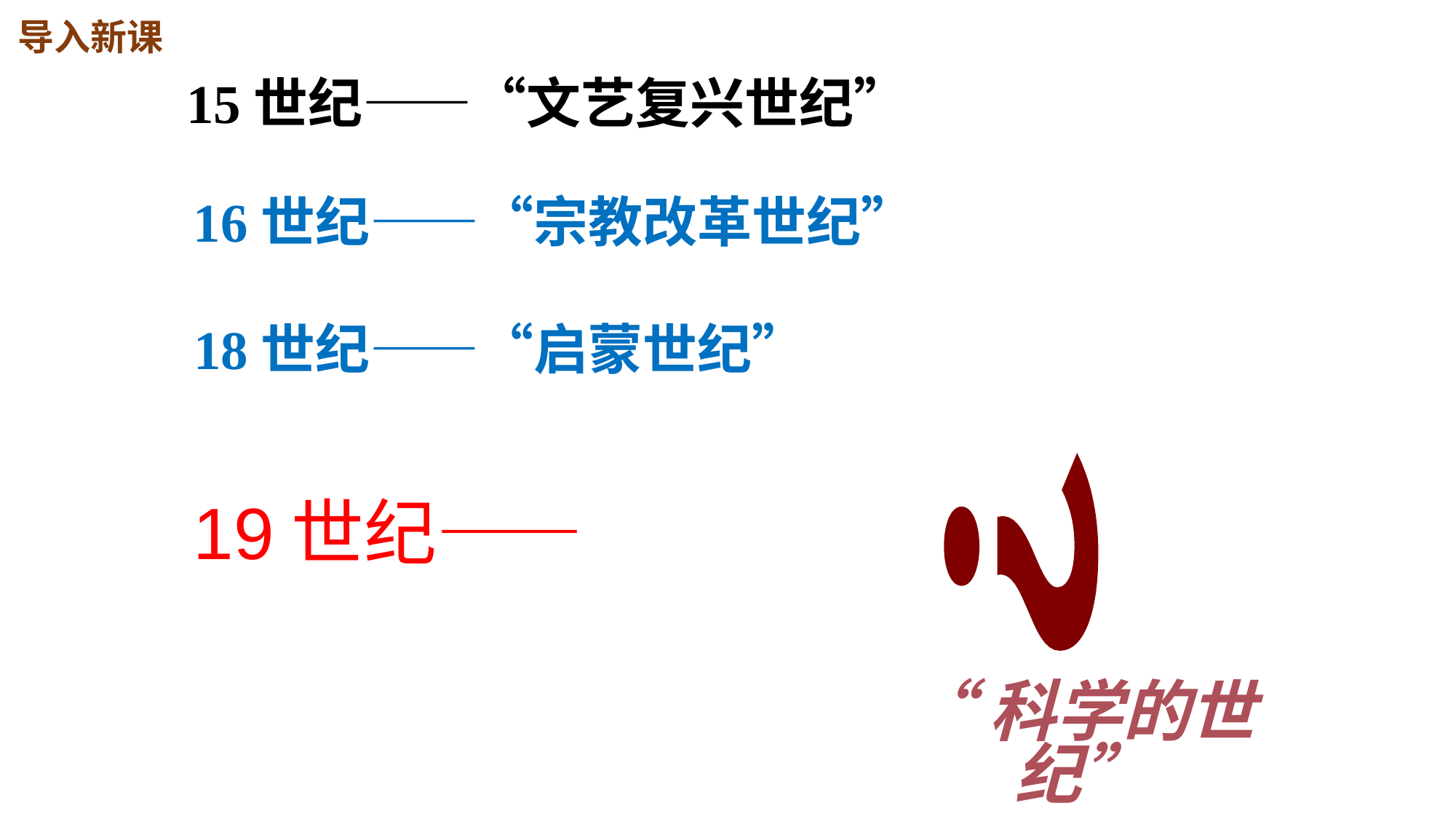

导入新课
15世纪——“文艺复兴世纪”
16世纪——“宗教改革世纪”
18世纪——“启蒙世纪”
？
19世纪——
“科学的世纪”
4